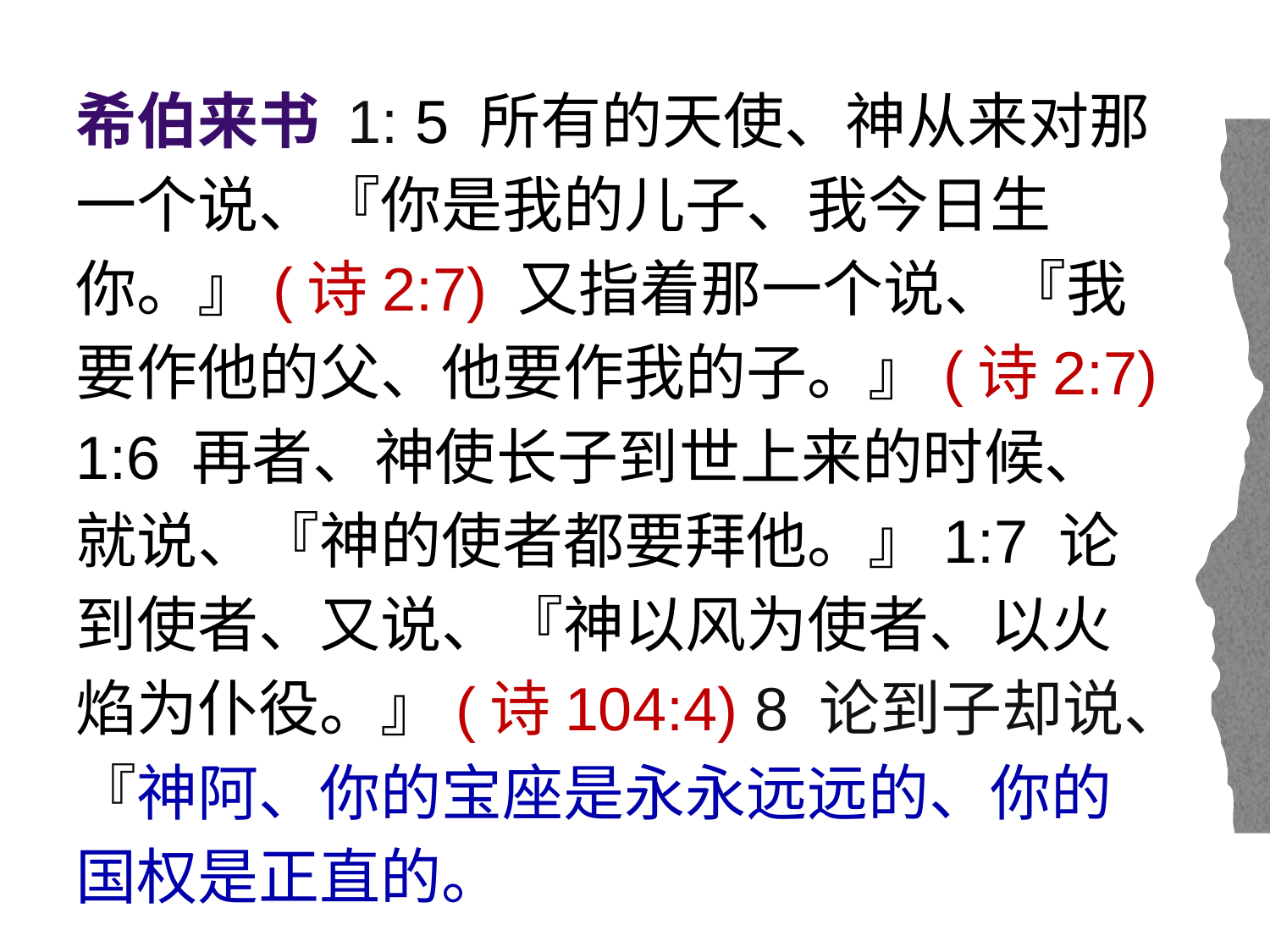

希伯来书 1: 5 所有的天使、神从来对那一个说、『你是我的儿子、我今日生你。』(诗2:7) 又指着那一个说、『我要作他的父、他要作我的子。』(诗2:7) 1:6 再者、神使长子到世上来的时候、就说、『神的使者都要拜他。』1:7 论到使者、又说、『神以风为使者、以火焰为仆役。』(诗104:4) 8 论到子却说、『神阿、你的宝座是永永远远的、你的国权是正直的。